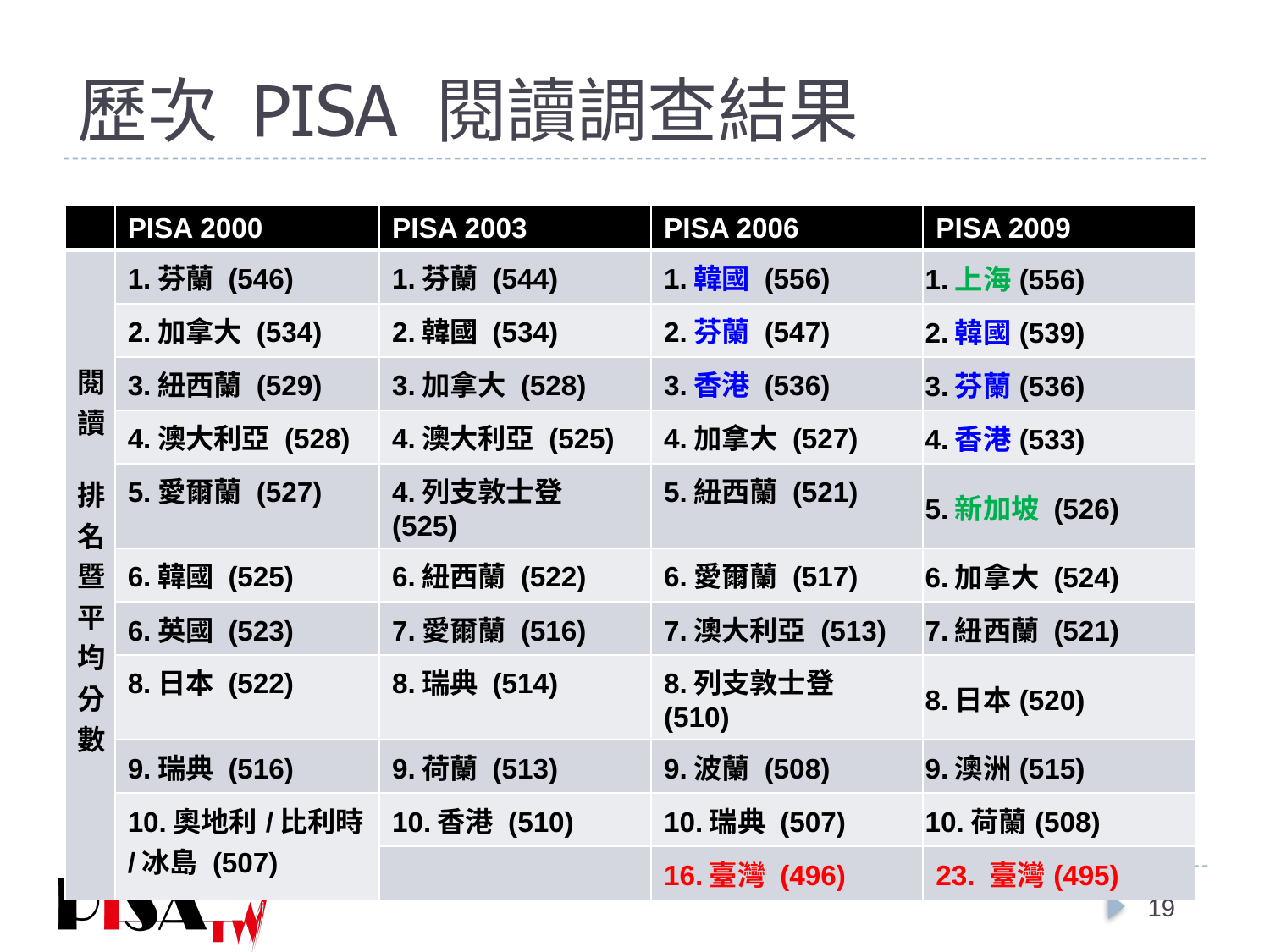

# 歷次 PISA 閱讀調查結果
|  | PISA 2000 | PISA 2003 | PISA 2006 | PISA 2009 |
| --- | --- | --- | --- | --- |
| 閱讀 排名 暨平均分數 | 1.芬蘭 (546) | 1.芬蘭 (544) | 1.韓國 (556) | 1.上海(556) |
|  | 2.加拿大 (534) | 2.韓國 (534) | 2.芬蘭 (547) | 2.韓國(539) |
|  | 3.紐西蘭 (529) | 3.加拿大 (528) | 3.香港 (536) | 3.芬蘭(536) |
|  | 4.澳大利亞 (528) | 4.澳大利亞 (525) | 4.加拿大 (527) | 4.香港(533) |
|  | 5.愛爾蘭 (527) | 4.列支敦士登 (525) | 5.紐西蘭 (521) | 5.新加坡 (526) |
|  | 6.韓國 (525) | 6.紐西蘭 (522) | 6.愛爾蘭 (517) | 6.加拿大 (524) |
|  | 6.英國 (523) | 7.愛爾蘭 (516) | 7.澳大利亞 (513) | 7.紐西蘭 (521) |
|  | 8.日本 (522) | 8.瑞典 (514) | 8.列支敦士登 (510) | 8.日本(520) |
|  | 9.瑞典 (516) | 9.荷蘭 (513) | 9.波蘭 (508) | 9.澳洲(515) |
|  | 10.奧地利/比利時/冰島 (507) | 10.香港 (510) | 10.瑞典 (507) | 10.荷蘭(508) |
|  |  |  | 16.臺灣 (496) | 23. 臺灣(495) |
19